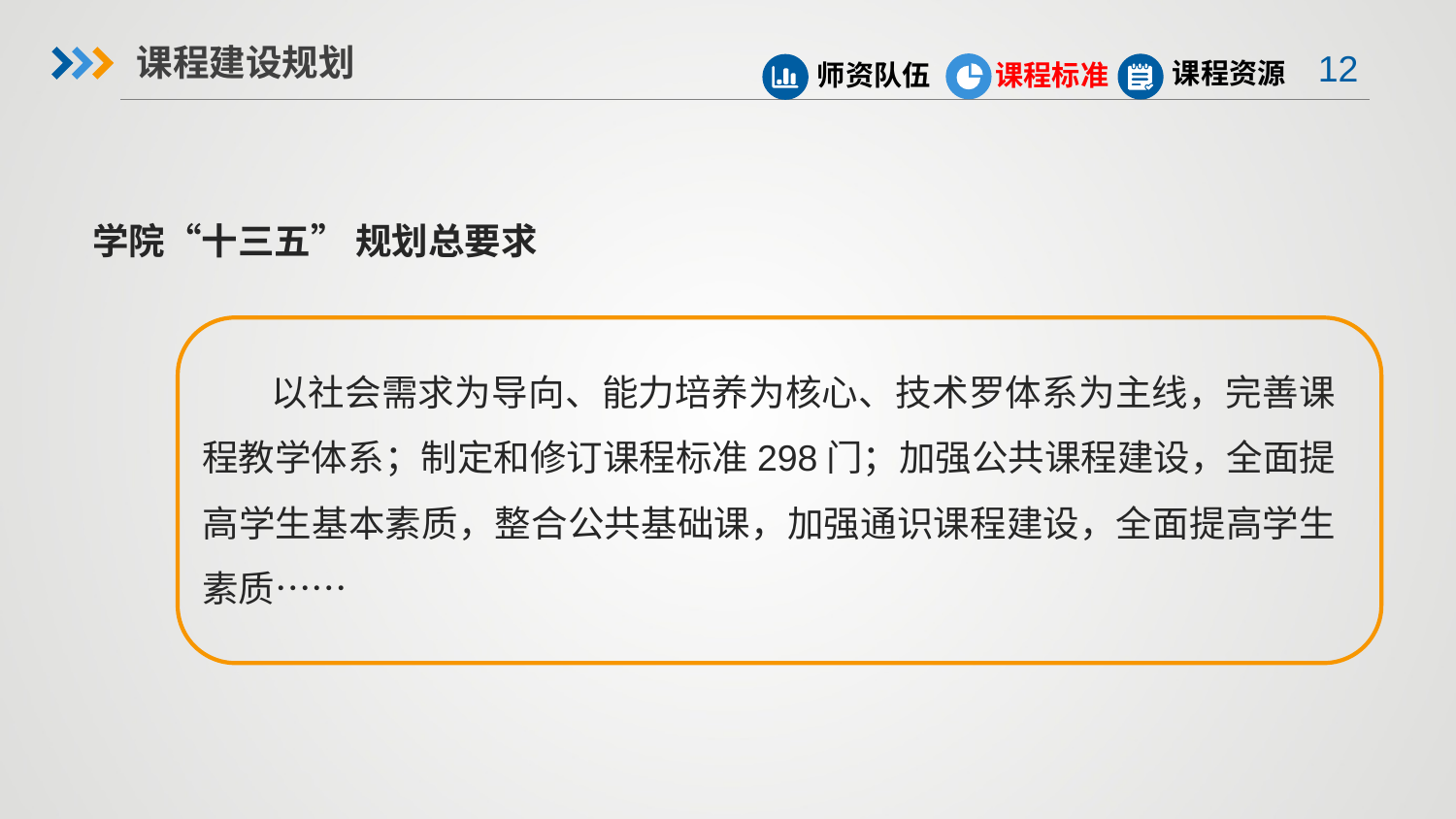

课程建设规划
课程资源
课程标准
师资队伍

学院“十三五” 规划总要求

       以社会需求为导向、能力培养为核心、技术罗体系为主线，完善课程教学体系；制定和修订课程标准298门；加强公共课程建设，全面提高学生基本素质，整合公共基础课，加强通识课程建设，全面提高学生素质……